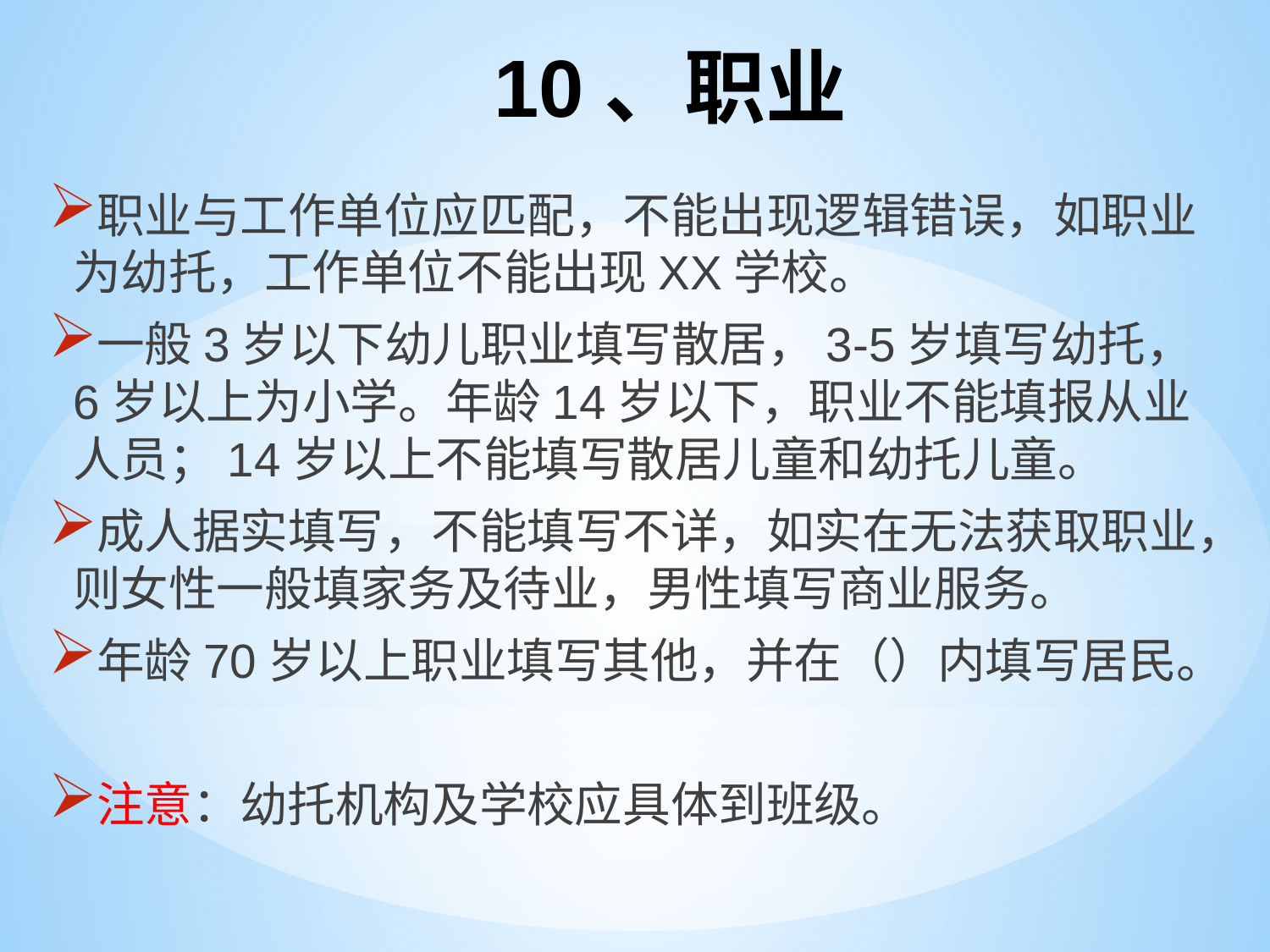

# 10、职业
职业与工作单位应匹配，不能出现逻辑错误，如职业为幼托，工作单位不能出现XX学校。
一般3岁以下幼儿职业填写散居，3-5岁填写幼托，6岁以上为小学。年龄14岁以下，职业不能填报从业人员；14岁以上不能填写散居儿童和幼托儿童。
成人据实填写，不能填写不详，如实在无法获取职业，则女性一般填家务及待业，男性填写商业服务。
年龄70岁以上职业填写其他，并在（）内填写居民。

注意：幼托机构及学校应具体到班级。